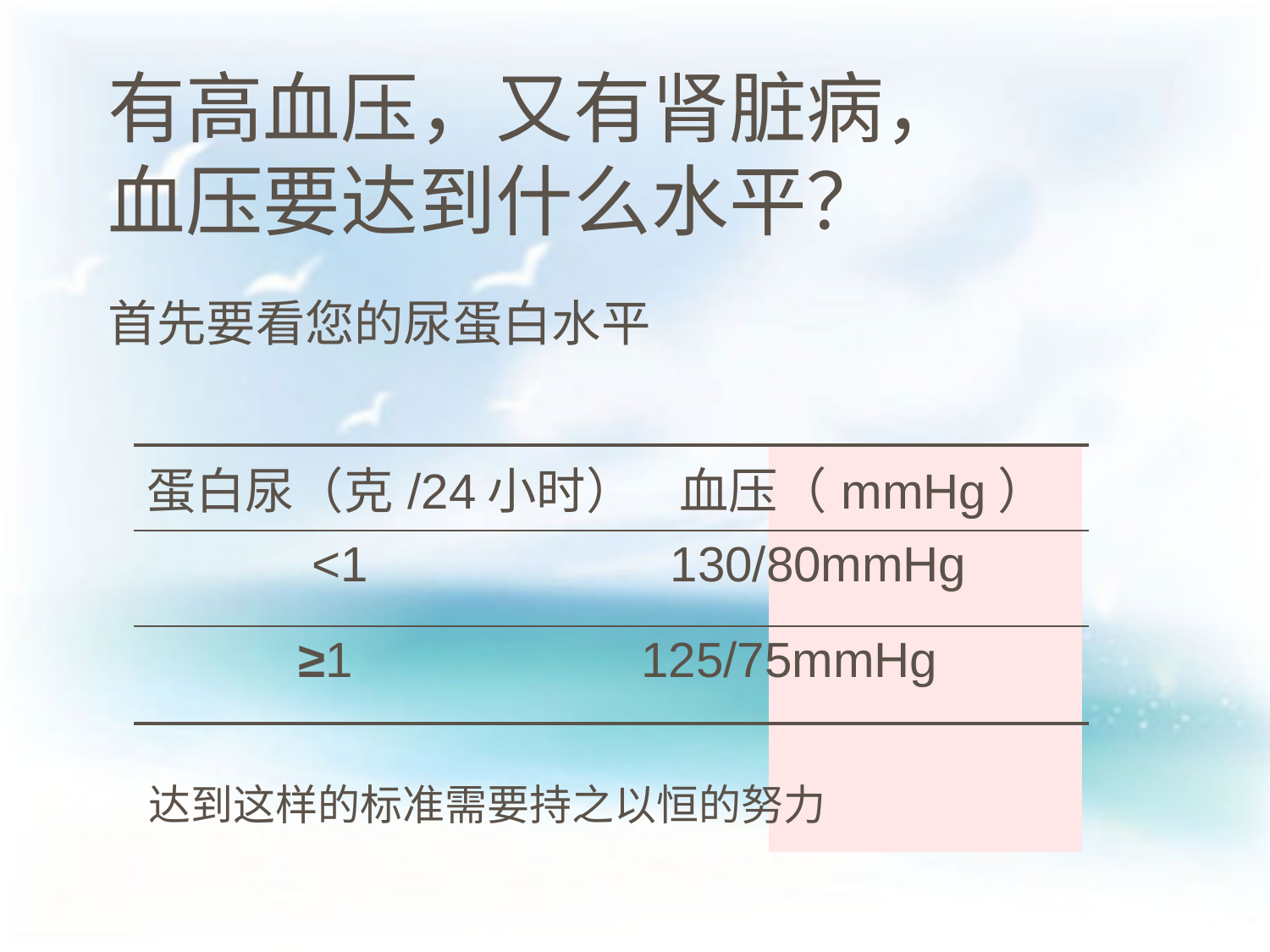

# 有高血压，又有肾脏病， 血压要达到什么水平？
首先要看您的尿蛋白水平
| 蛋白尿（克/24小时） 血压（mmHg） |
| --- |
| <1 130/80mmHg |
| ≥1 125/75mmHg |

达到这样的标准需要持之以恒的努力